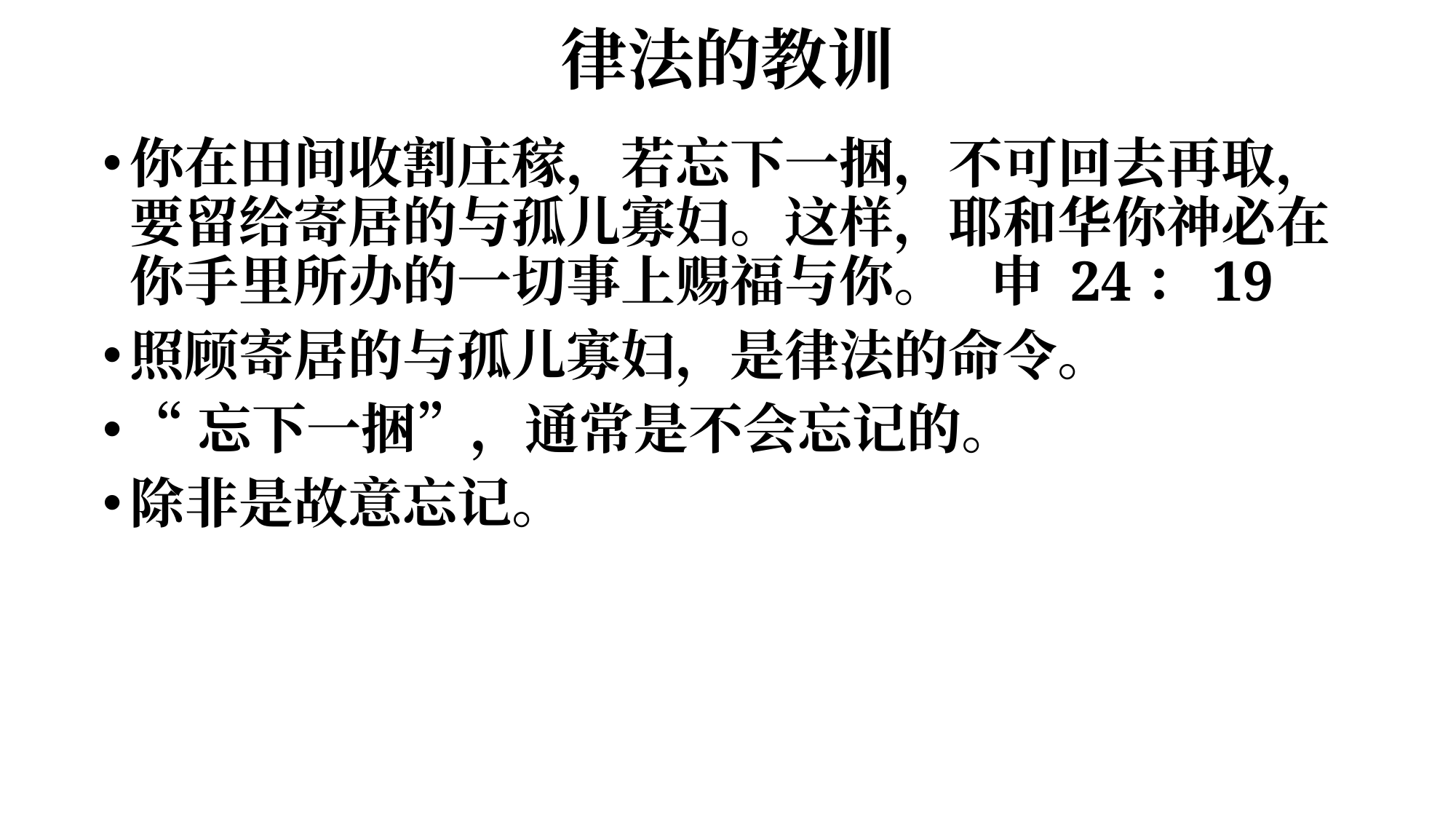

# 律法的教训
你在田间收割庄稼，若忘下一捆，不可回去再取，要留给寄居的与孤儿寡妇。这样，耶和华你神必在你手里所办的一切事上赐福与你。   申 24：19
照顾寄居的与孤儿寡妇，是律法的命令。
“忘下一捆”，通常是不会忘记的。
除非是故意忘记。